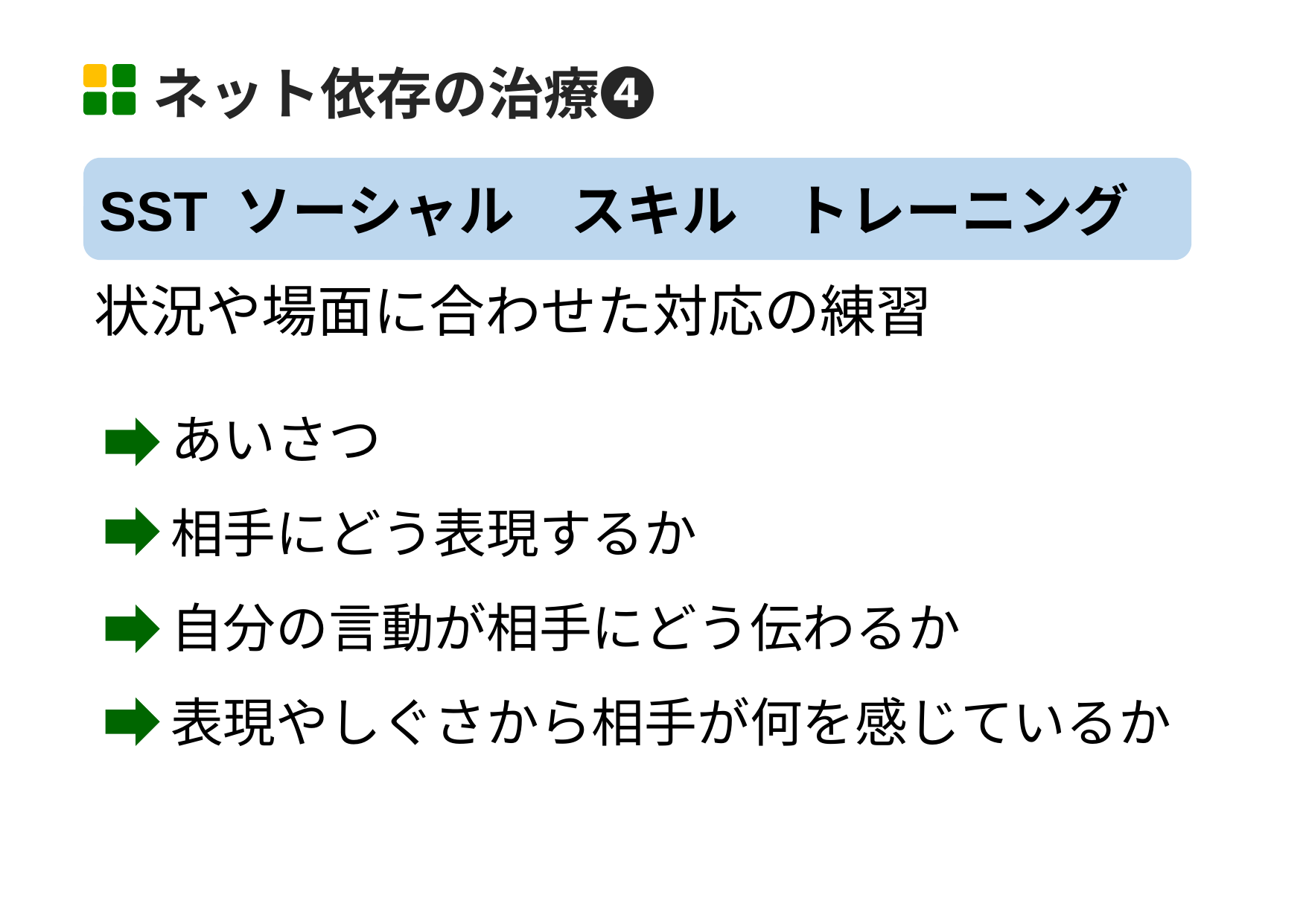

ネット依存の治療➍

SST ソーシャル　スキル　トレーニング
状況や場面に合わせた対応の練習
あいさつ
相手にどう表現するか
自分の言動が相手にどう伝わるか
表現やしぐさから相手が何を感じているか